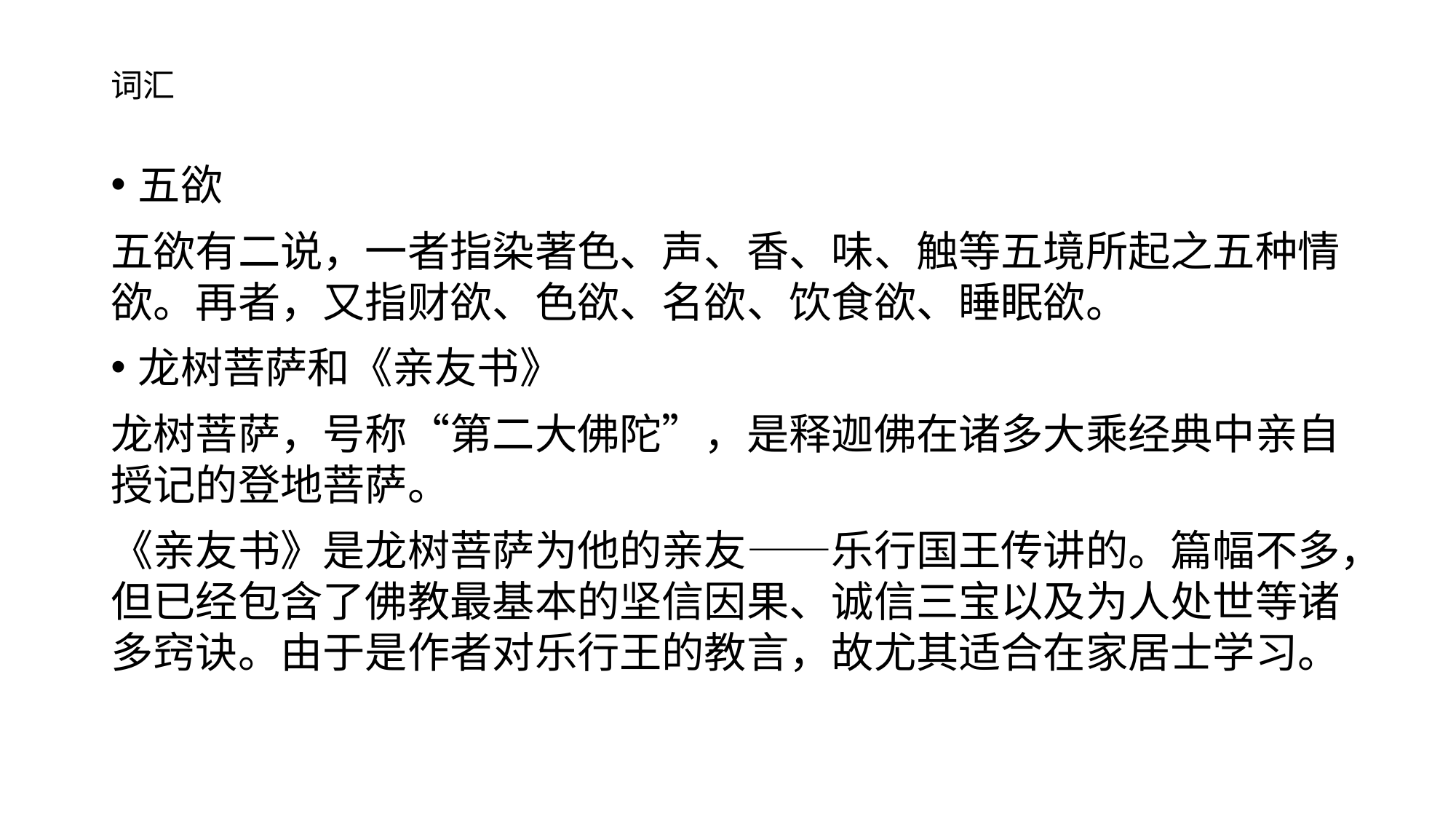

# 词汇
五欲
五欲有二说，一者指染著色、声、香、味、触等五境所起之五种情欲。再者，又指财欲、色欲、名欲、饮食欲、睡眠欲。
龙树菩萨和《亲友书》
龙树菩萨，号称“第二大佛陀”，是释迦佛在诸多大乘经典中亲自授记的登地菩萨。
《亲友书》是龙树菩萨为他的亲友——乐行国王传讲的。篇幅不多，但已经包含了佛教最基本的坚信因果、诚信三宝以及为人处世等诸多窍诀。由于是作者对乐行王的教言，故尤其适合在家居士学习。